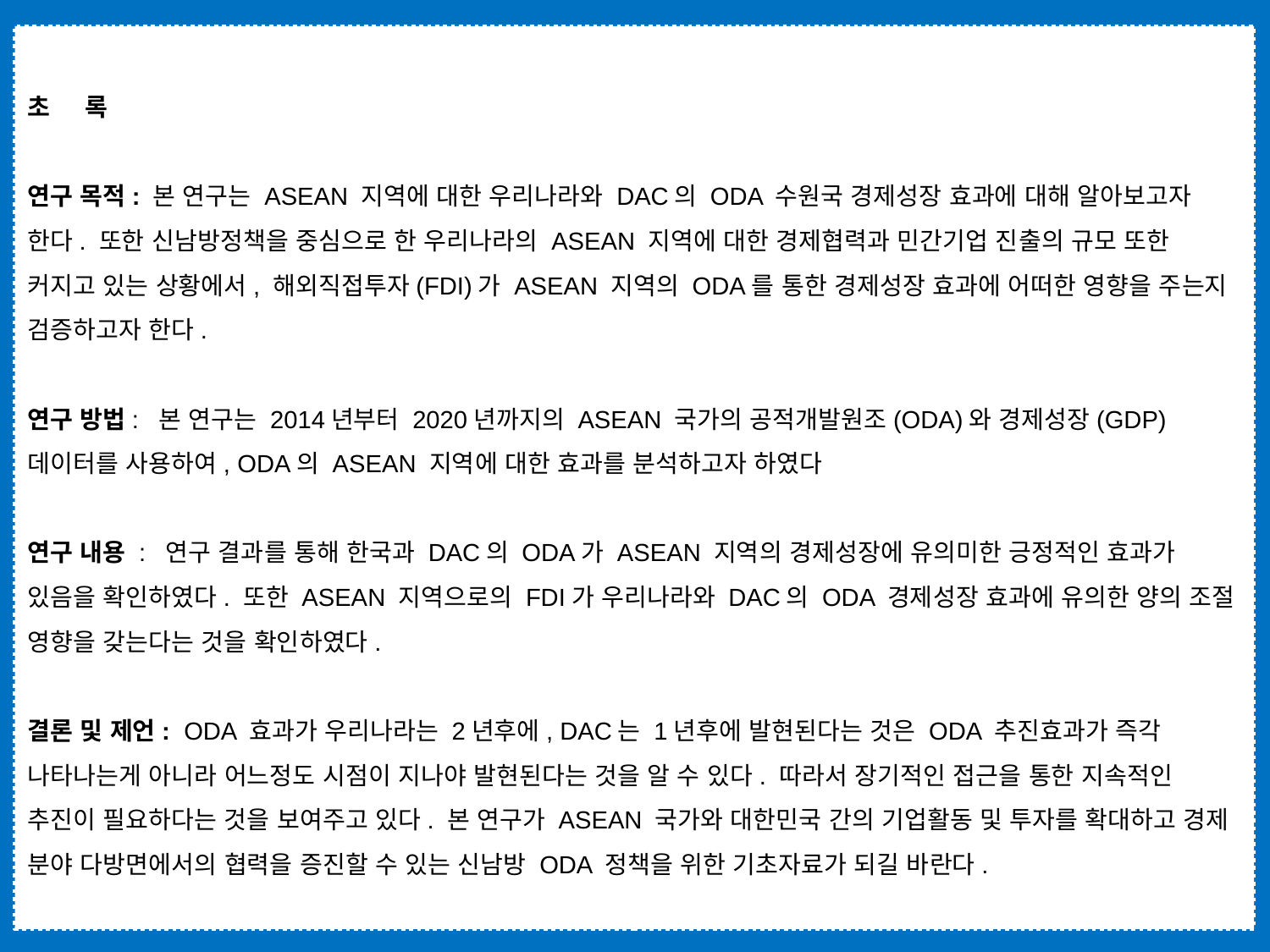

# 초     록 연구 목적: 본 연구는 ASEAN 지역에 대한 우리나라와 DAC의 ODA 수원국 경제성장 효과에 대해 알아보고자 한다. 또한 신남방정책을 중심으로 한 우리나라의 ASEAN 지역에 대한 경제협력과 민간기업 진출의 규모 또한 커지고 있는 상황에서, 해외직접투자(FDI)가 ASEAN 지역의 ODA를 통한 경제성장 효과에 어떠한 영향을 주는지 검증하고자 한다. 연구 방법:  본 연구는 2014년부터 2020년까지의 ASEAN 국가의 공적개발원조(ODA)와 경제성장(GDP) 데이터를 사용하여, ODA의 ASEAN 지역에 대한 효과를 분석하고자 하였다 연구 내용 :  연구 결과를 통해 한국과 DAC의 ODA가 ASEAN 지역의 경제성장에 유의미한 긍정적인 효과가 있음을 확인하였다. 또한 ASEAN 지역으로의 FDI가 우리나라와 DAC의 ODA 경제성장 효과에 유의한 양의 조절 영향을 갖는다는 것을 확인하였다. 결론 및 제언:  ODA 효과가 우리나라는 2년후에, DAC는 1년후에 발현된다는 것은 ODA 추진효과가 즉각 나타나는게 아니라 어느정도 시점이 지나야 발현된다는 것을 알 수 있다. 따라서 장기적인 접근을 통한 지속적인 추진이 필요하다는 것을 보여주고 있다. 본 연구가 ASEAN 국가와 대한민국 간의 기업활동 및 투자를 확대하고 경제 분야 다방면에서의 협력을 증진할 수 있는 신남방 ODA 정책을 위한 기초자료가 되길 바란다.